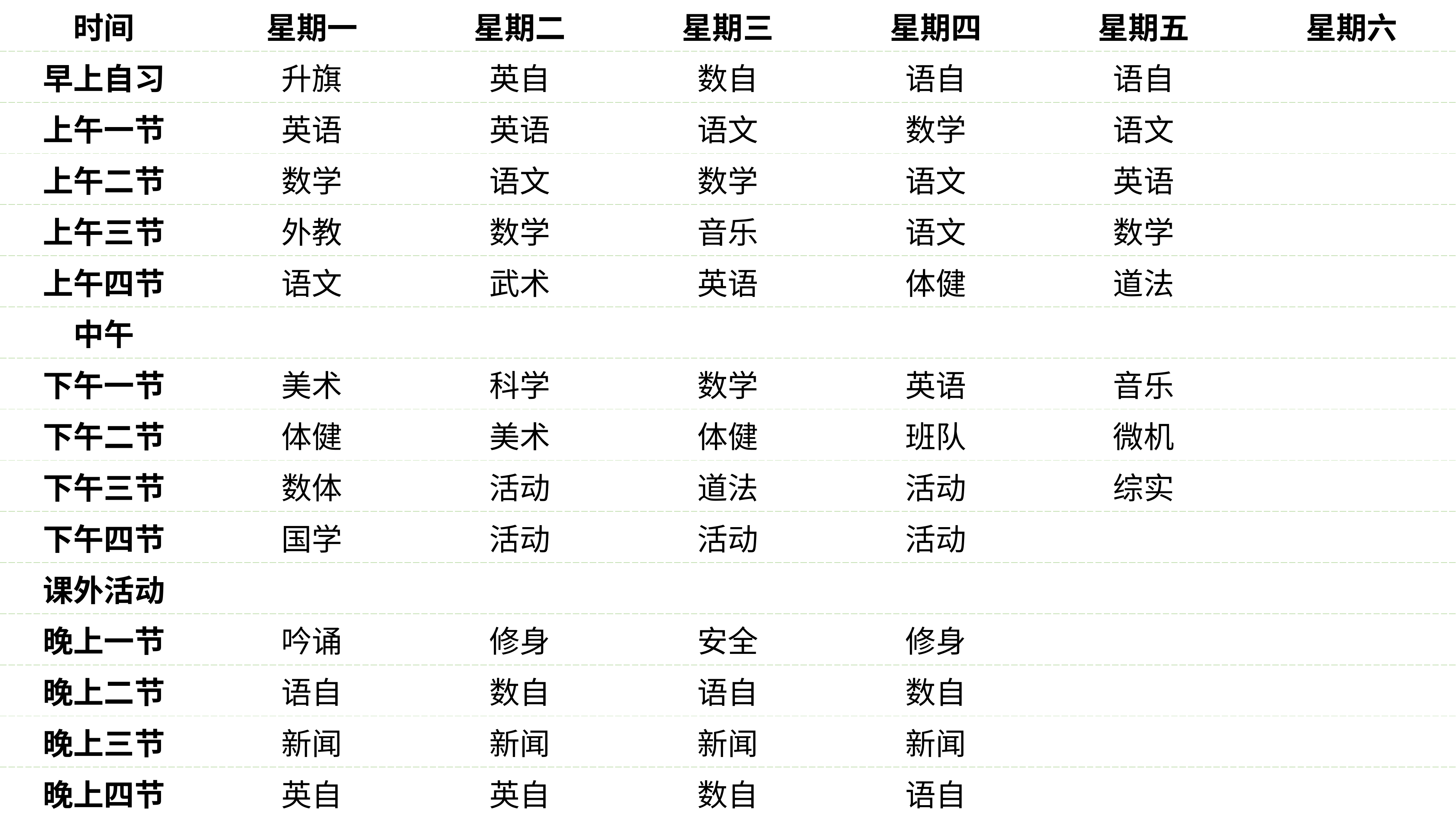

| 时间 | 星期一 | 星期二 | 星期三 | 星期四 | 星期五 | 星期六 |
| --- | --- | --- | --- | --- | --- | --- |
| 早上自习 | 升旗 | 英自 | 数自 | 语自 | 语自 |  |
| 上午一节 | 英语 | 英语 | 语文 | 数学 | 语文 |  |
| 上午二节 | 数学 | 语文 | 数学 | 语文 | 英语 |  |
| 上午三节 | 外教 | 数学 | 音乐 | 语文 | 数学 |  |
| 上午四节 | 语文 | 武术 | 英语 | 体健 | 道法 |  |
| 中午 |  |  |  |  |  |  |
| 下午一节 | 美术 | 科学 | 数学 | 英语 | 音乐 |  |
| 下午二节 | 体健 | 美术 | 体健 | 班队 | 微机 |  |
| 下午三节 | 数体 | 活动 | 道法 | 活动 | 综实 |  |
| 下午四节 | 国学 | 活动 | 活动 | 活动 |  |  |
| 课外活动 |  |  |  |  |  |  |
| 晚上一节 | 吟诵 | 修身 | 安全 | 修身 |  |  |
| 晚上二节 | 语自 | 数自 | 语自 | 数自 |  |  |
| 晚上三节 | 新闻 | 新闻 | 新闻 | 新闻 |  |  |
| 晚上四节 | 英自 | 英自 | 数自 | 语自 |  |  |